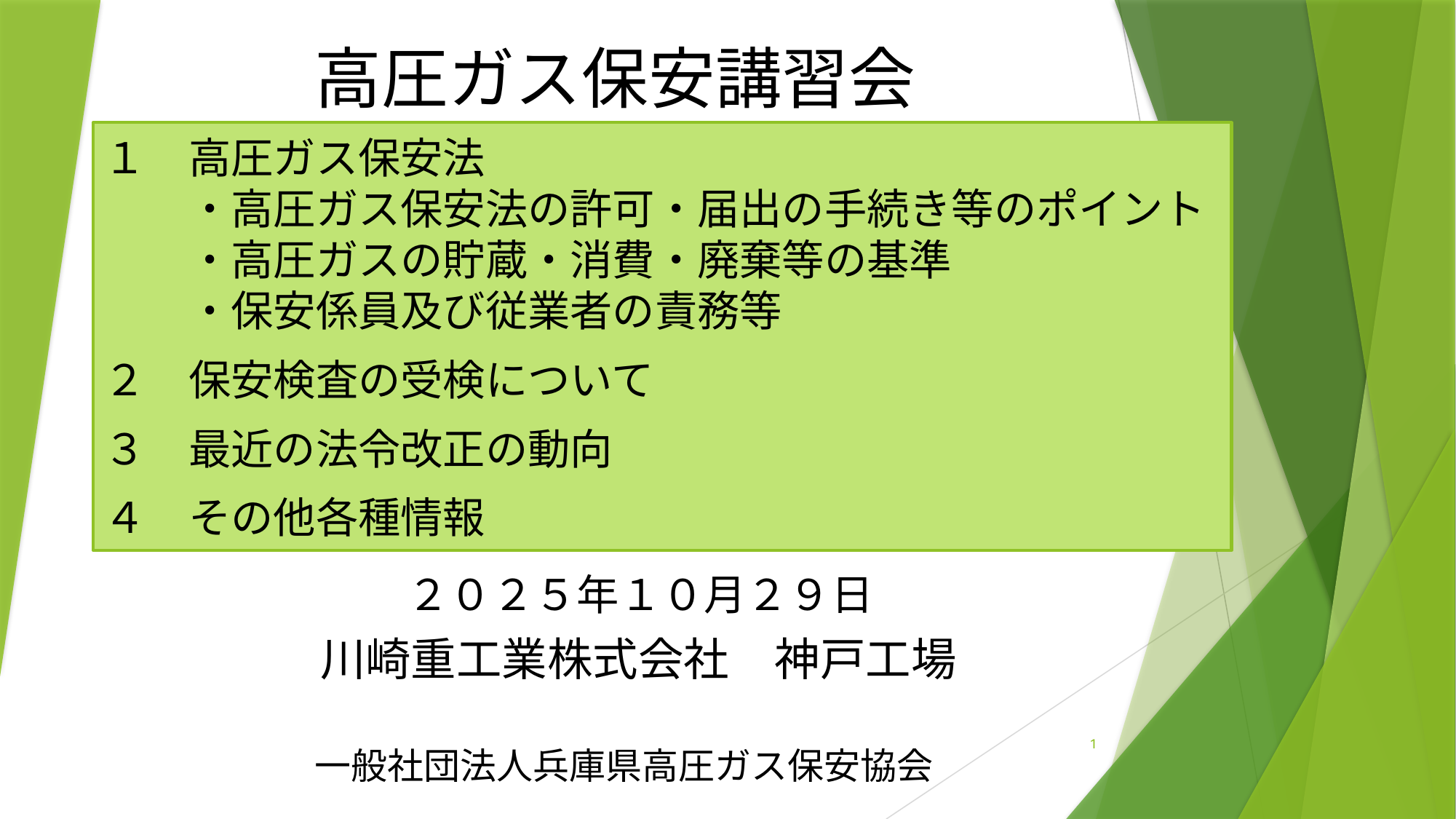

高圧ガス保安講習会
１　高圧ガス保安法
　　・高圧ガス保安法の許可・届出の手続き等のポイント
　　・高圧ガスの貯蔵・消費・廃棄等の基準
　　・保安係員及び従業者の責務等
２　保安検査の受検について
３　最近の法令改正の動向
４　その他各種情報
２０２５年１０月２９日
川崎重工業株式会社　神戸工場
1
一般社団法人兵庫県高圧ガス保安協会